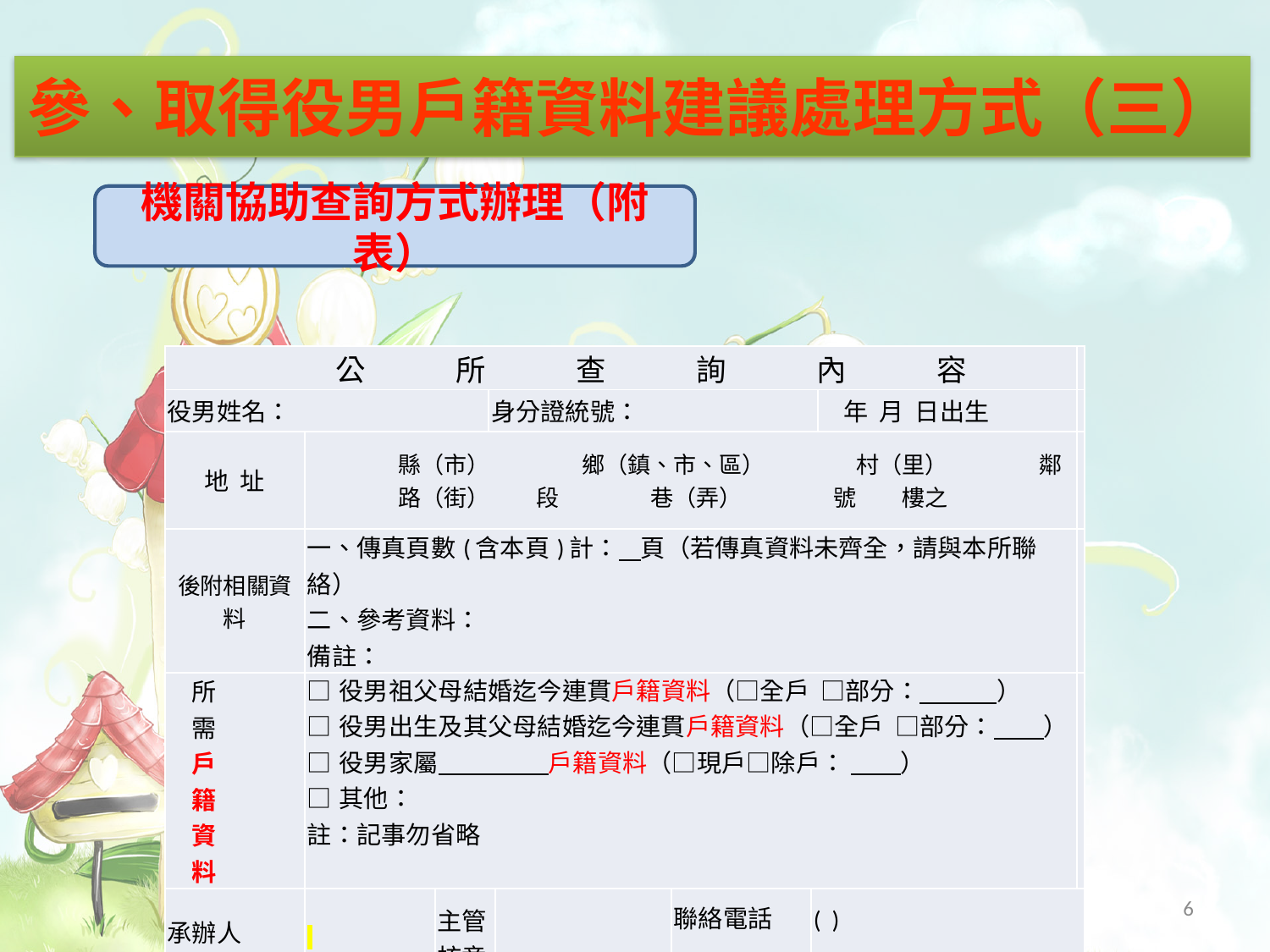

# 參、取得役男戶籍資料建議處理方式（三）
機關協助查詢方式辦理（附表）
| 公　　　所　　　查　　　詢　　　內　　　容 |  |  |  |  |  |  |  |  |
| --- | --- | --- | --- | --- | --- | --- | --- | --- |
| 役男姓名： |  |  | 身分證統號： |  |  |  | 年 月 日出生 |  |
| 地 址 | 縣（市）　　　　鄉（鎮、市、區）　　　　村（里）　　　　鄰 　　　　路（街）　　段　　　　巷（弄）　　　　號　　樓之 |  |  |  |  |  |  |  |
| 後附相關資料 | 一、傳真頁數(含本頁)計： 頁（若傳真資料未齊全，請與本所聯絡） 二、參考資料： 備註： |  |  |  |  |  |  |  |
| 所 需 戶 籍 資 料 | □役男祖父母結婚迄今連貫戶籍資料（□全戶 □部分： ） □役男出生及其父母結婚迄今連貫戶籍資料（□全戶 □部分： ） □役男家屬 戶籍資料（□現戶□除戶： ） □其他： 註：記事勿省略 |  |  |  |  |  |  |  |
| 承辦人 |  | 主管核章 |  |  | 聯絡電話 | ( ) |  |  |
|  |  |  |  |  | 傳真電話 | ( ) |  |  |
6